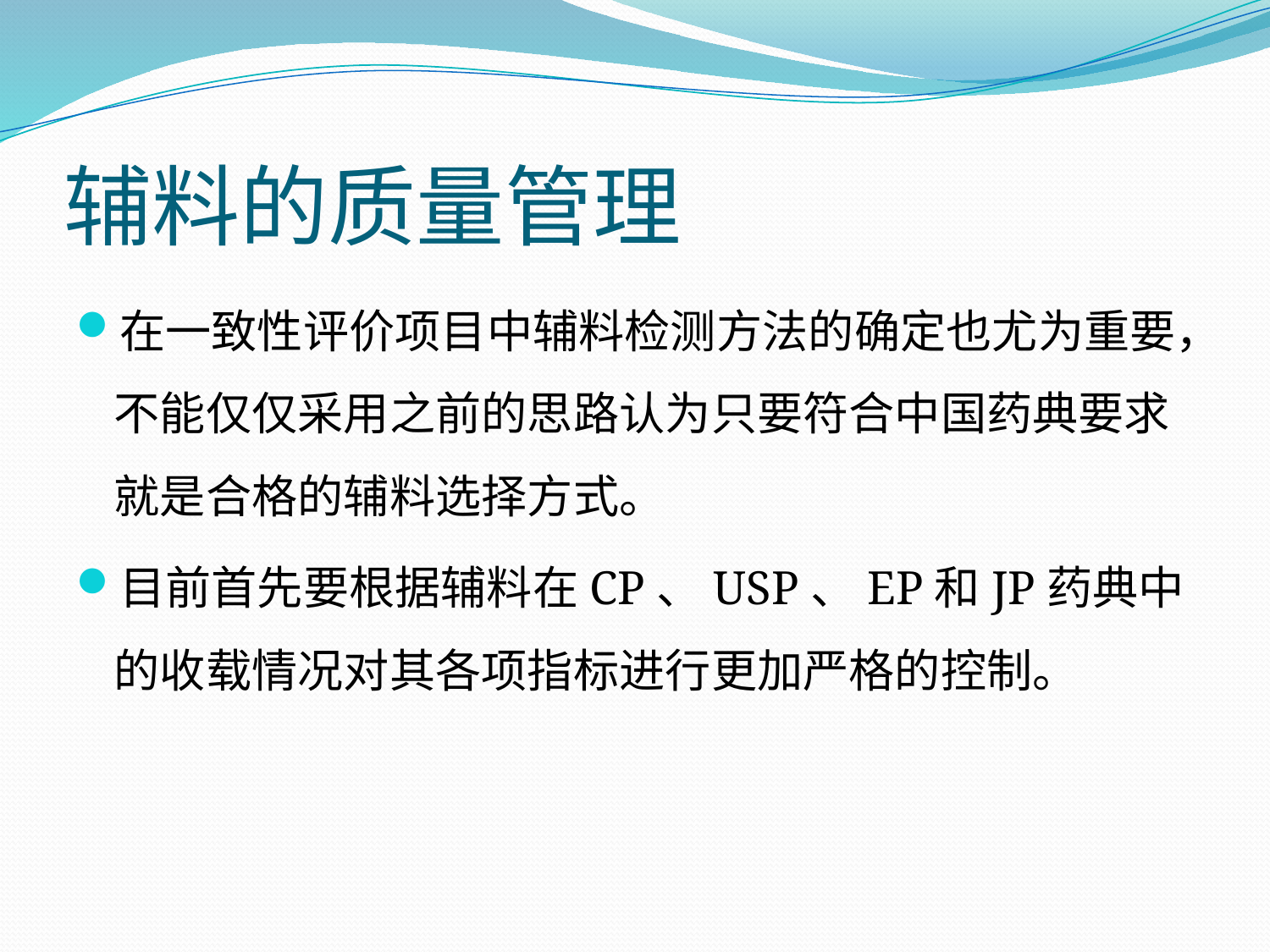

# 辅料的质量管理
在一致性评价项目中辅料检测方法的确定也尤为重要，不能仅仅采用之前的思路认为只要符合中国药典要求就是合格的辅料选择方式。
目前首先要根据辅料在CP、USP、EP和JP药典中的收载情况对其各项指标进行更加严格的控制。